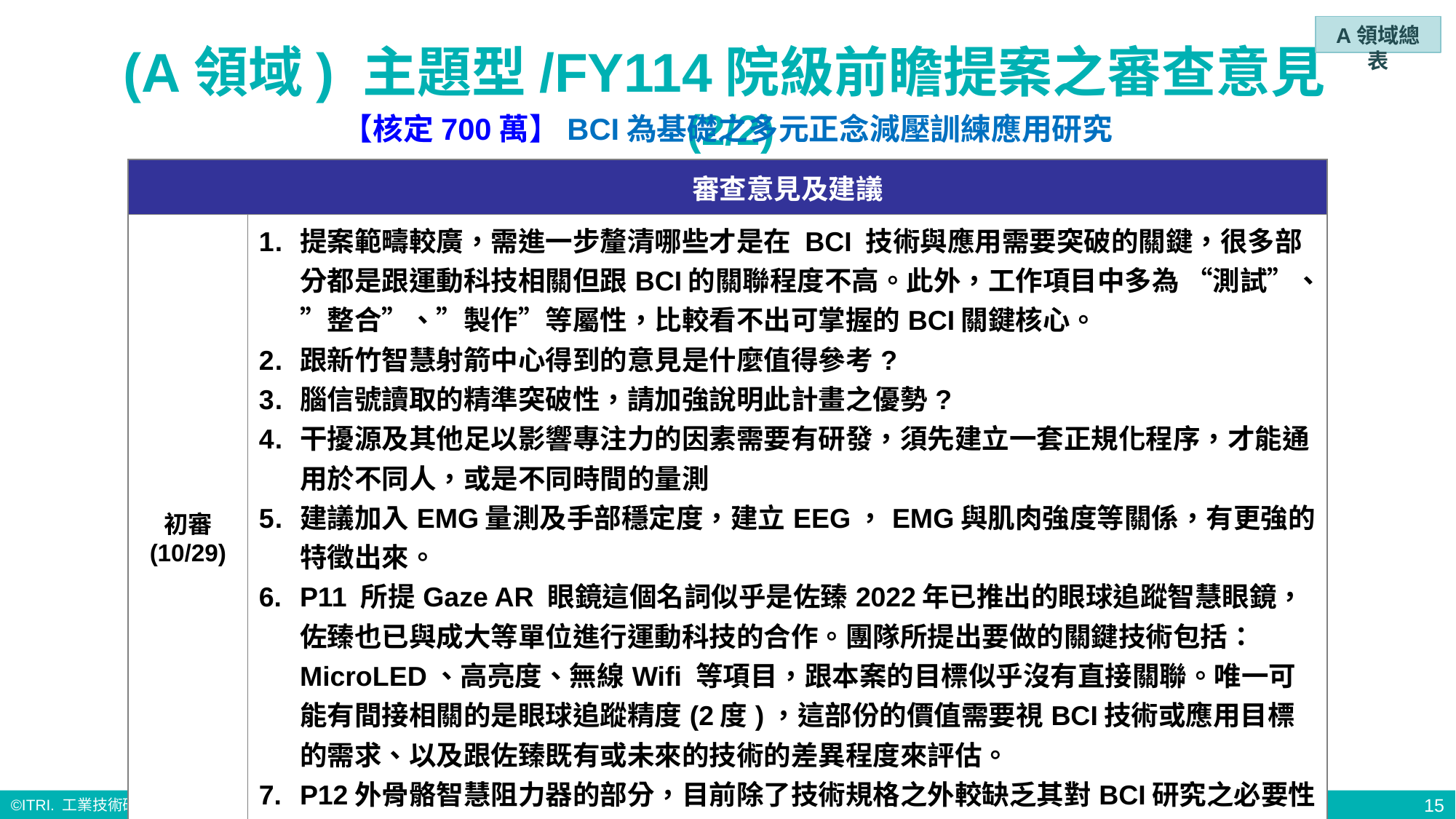

A領域總表
# (A領域) 主題型/FY114院級前瞻提案之審查意見(2/2)
【核定700萬】BCI為基礎之多元正念減壓訓練應用研究

|  | 審查意見及建議 |
| --- | --- |
| 初審 (10/29) | 提案範疇較廣，需進一步釐清哪些才是在 BCI 技術與應用需要突破的關鍵，很多部分都是跟運動科技相關但跟BCI的關聯程度不高。此外，工作項目中多為 “測試”、”整合”、”製作”等屬性，比較看不出可掌握的BCI關鍵核心。 跟新竹智慧射箭中心得到的意見是什麼值得參考? 腦信號讀取的精準突破性，請加強說明此計畫之優勢? 干擾源及其他足以影響專注力的因素需要有研發，須先建立一套正規化程序，才能通用於不同人，或是不同時間的量測 建議加入EMG量測及手部穩定度，建立EEG，EMG與肌肉強度等關係，有更強的特徵出來。 P11 所提Gaze AR 眼鏡這個名詞似乎是佐臻2022年已推出的眼球追蹤智慧眼鏡，佐臻也已與成大等單位進行運動科技的合作。團隊所提出要做的關鍵技術包括：MicroLED、高亮度、無線Wifi 等項目，跟本案的目標似乎沒有直接關聯。唯一可能有間接相關的是眼球追蹤精度(2度)，這部份的價值需要視BCI技術或應用目標的需求、以及跟佐臻既有或未來的技術的差異程度來評估。 P12外骨骼智慧阻力器的部分，目前除了技術規格之外較缺乏其對BCI研究之必要性以及實用性的說明。 |
15